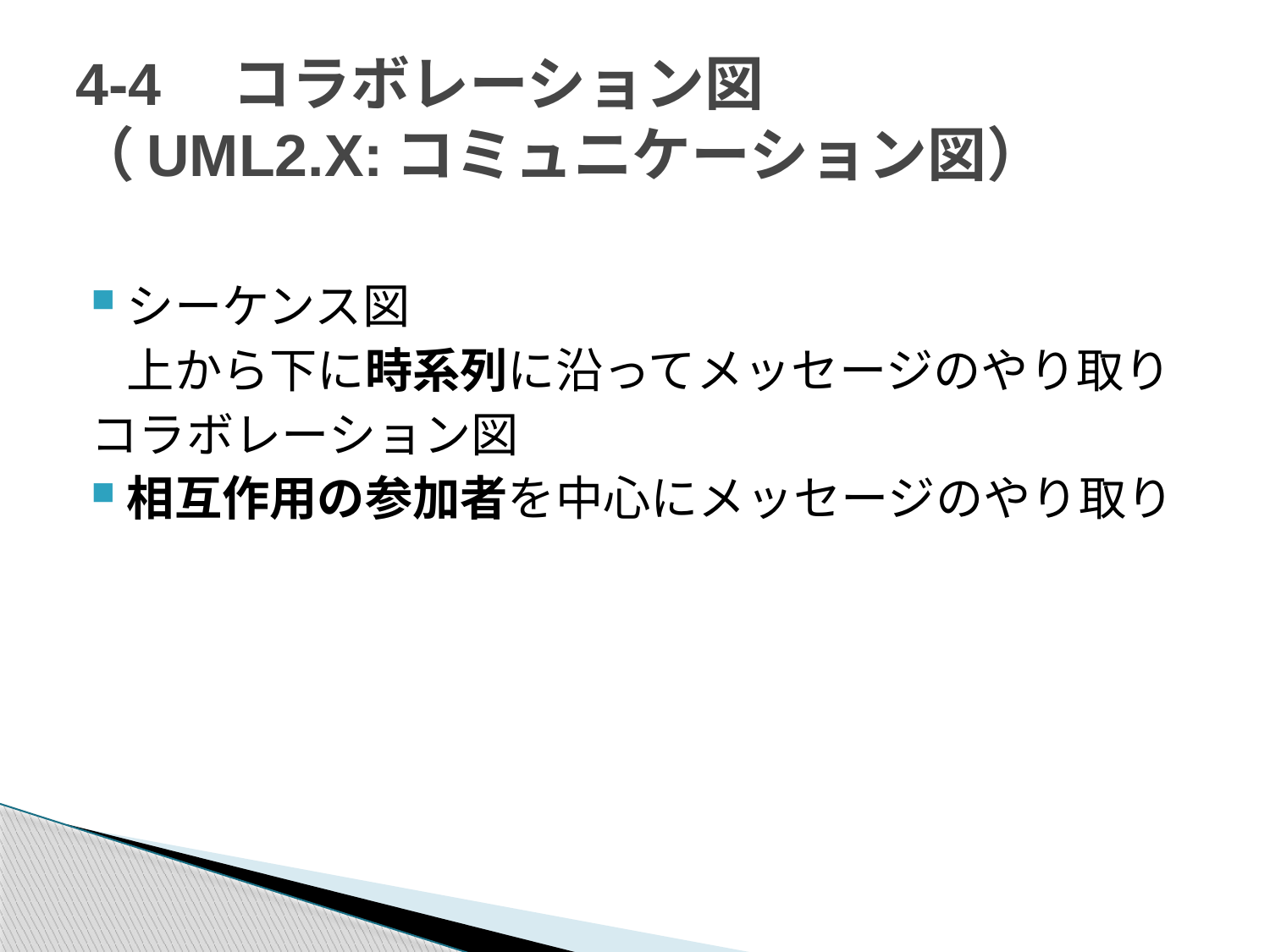

# 4‐4　コラボレーション図 （UML2.X:コミュニケーション図）

シーケンス図
	上から下に時系列に沿ってメッセージのやり取り
コラボレーション図
相互作用の参加者を中心にメッセージのやり取り